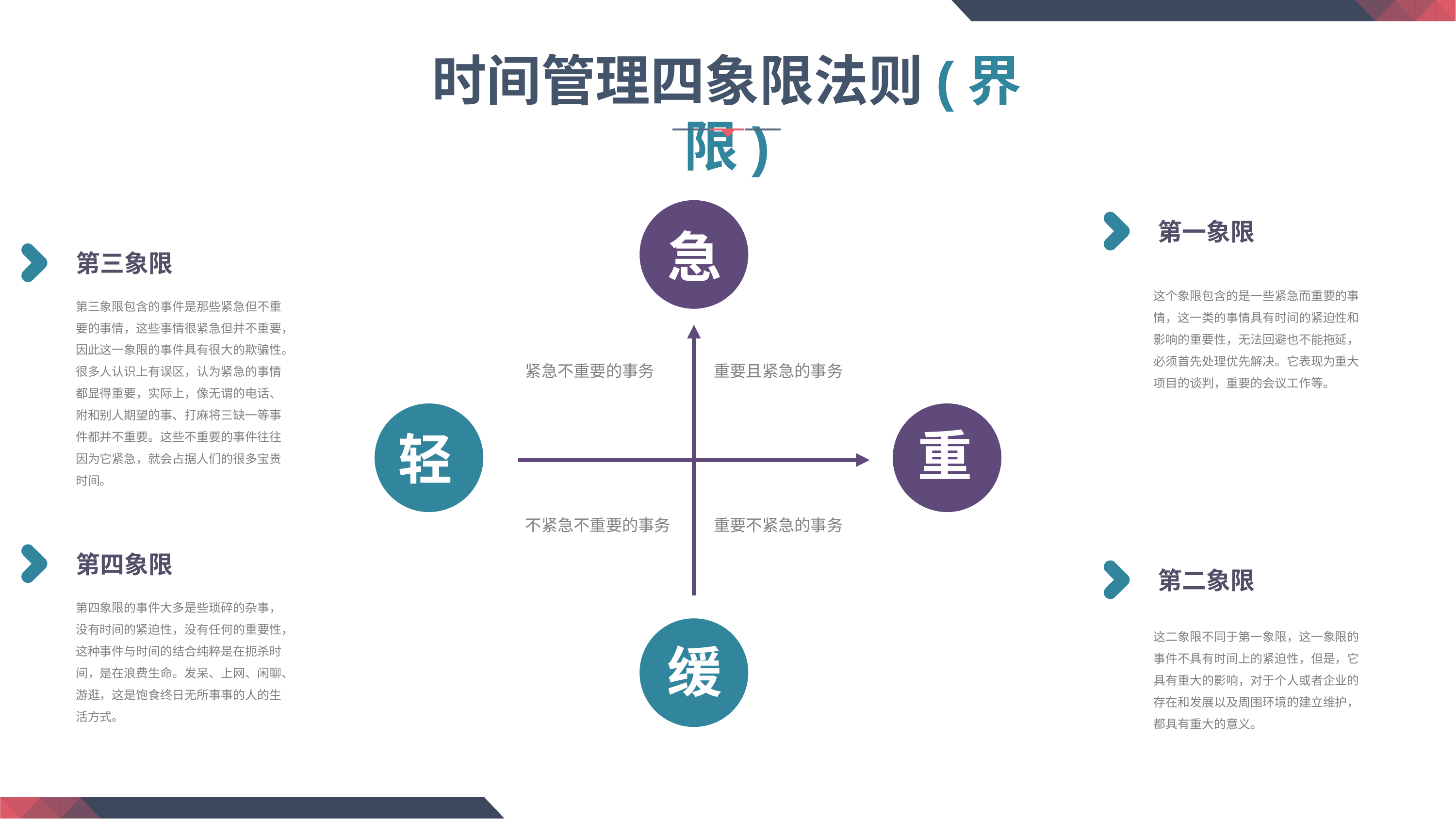

时间管理四象限法则(界限)

第一象限
急

第三象限
这个象限包含的是一些紧急而重要的事情，这一类的事情具有时间的紧迫性和影响的重要性，无法回避也不能拖延，必须首先处理优先解决。它表现为重大项目的谈判，重要的会议工作等。
第三象限包含的事件是那些紧急但不重要的事情，这些事情很紧急但并不重要，因此这一象限的事件具有很大的欺骗性。很多人认识上有误区，认为紧急的事情都显得重要，实际上，像无谓的电话、附和别人期望的事、打麻将三缺一等事件都并不重要。这些不重要的事件往往因为它紧急，就会占据人们的很多宝贵时间。
紧急不重要的事务
重要且紧急的事务

重
轻
不紧急不重要的事务
重要不紧急的事务

第四象限

第二象限
第四象限的事件大多是些琐碎的杂事，没有时间的紧迫性，没有任何的重要性，这种事件与时间的结合纯粹是在扼杀时间，是在浪费生命。发呆、上网、闲聊、游逛，这是饱食终日无所事事的人的生活方式。
这二象限不同于第一象限，这一象限的事件不具有时间上的紧迫性，但是，它具有重大的影响，对于个人或者企业的存在和发展以及周围环境的建立维护，都具有重大的意义。

缓